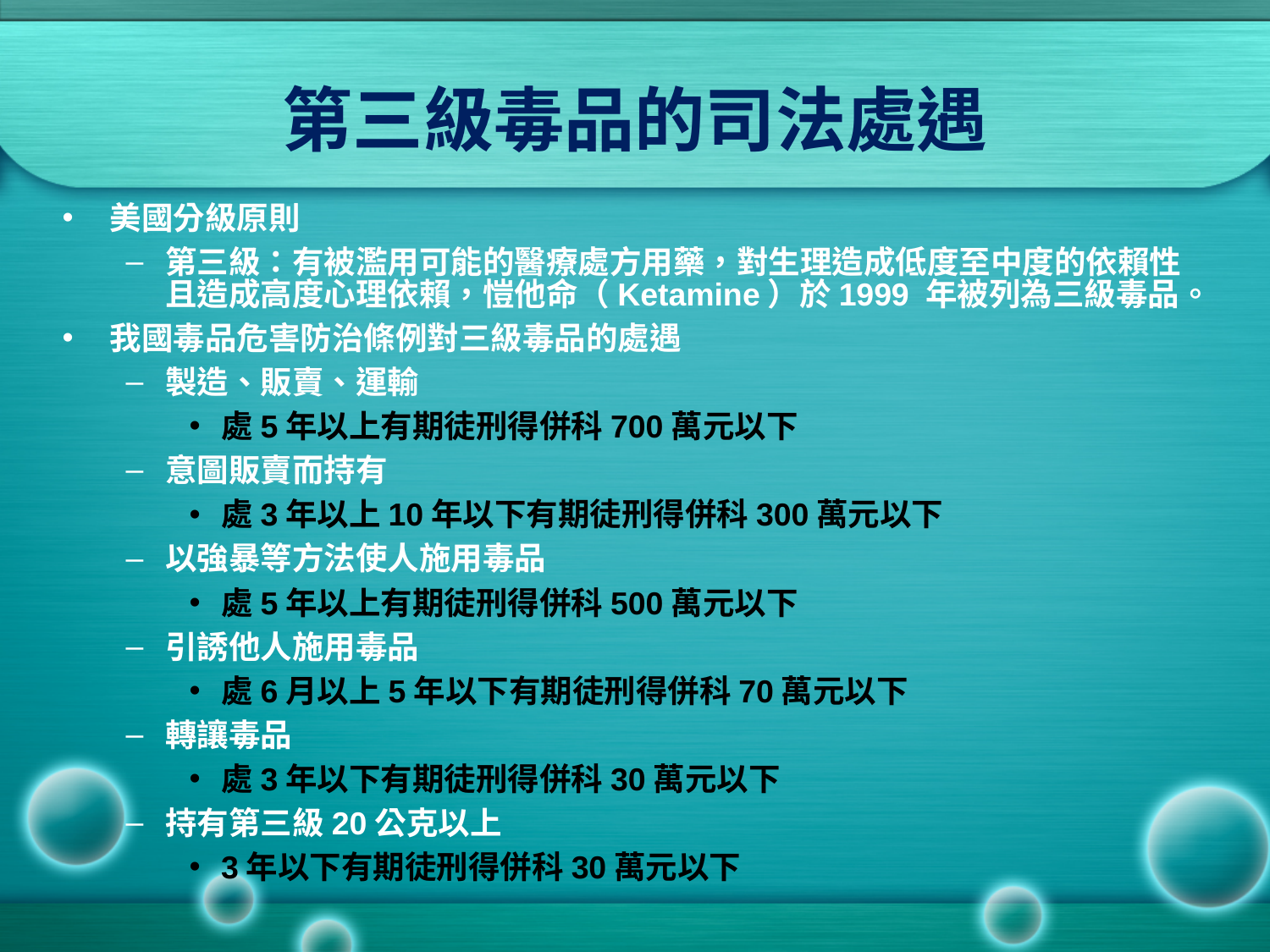

# 第三級毒品的司法處遇
美國分級原則
第三級：有被濫用可能的醫療處方用藥，對生理造成低度至中度的依賴性且造成高度心理依賴，愷他命（Ketamine）於1999 年被列為三級毒品。
我國毒品危害防治條例對三級毒品的處遇
製造、販賣、運輸
處5年以上有期徒刑得併科700萬元以下
意圖販賣而持有
處3年以上10年以下有期徒刑得併科300萬元以下
以強暴等方法使人施用毒品
處5年以上有期徒刑得併科500萬元以下
引誘他人施用毒品
處6月以上5年以下有期徒刑得併科70萬元以下
轉讓毒品
處3年以下有期徒刑得併科30萬元以下
持有第三級20公克以上
3年以下有期徒刑得併科30萬元以下